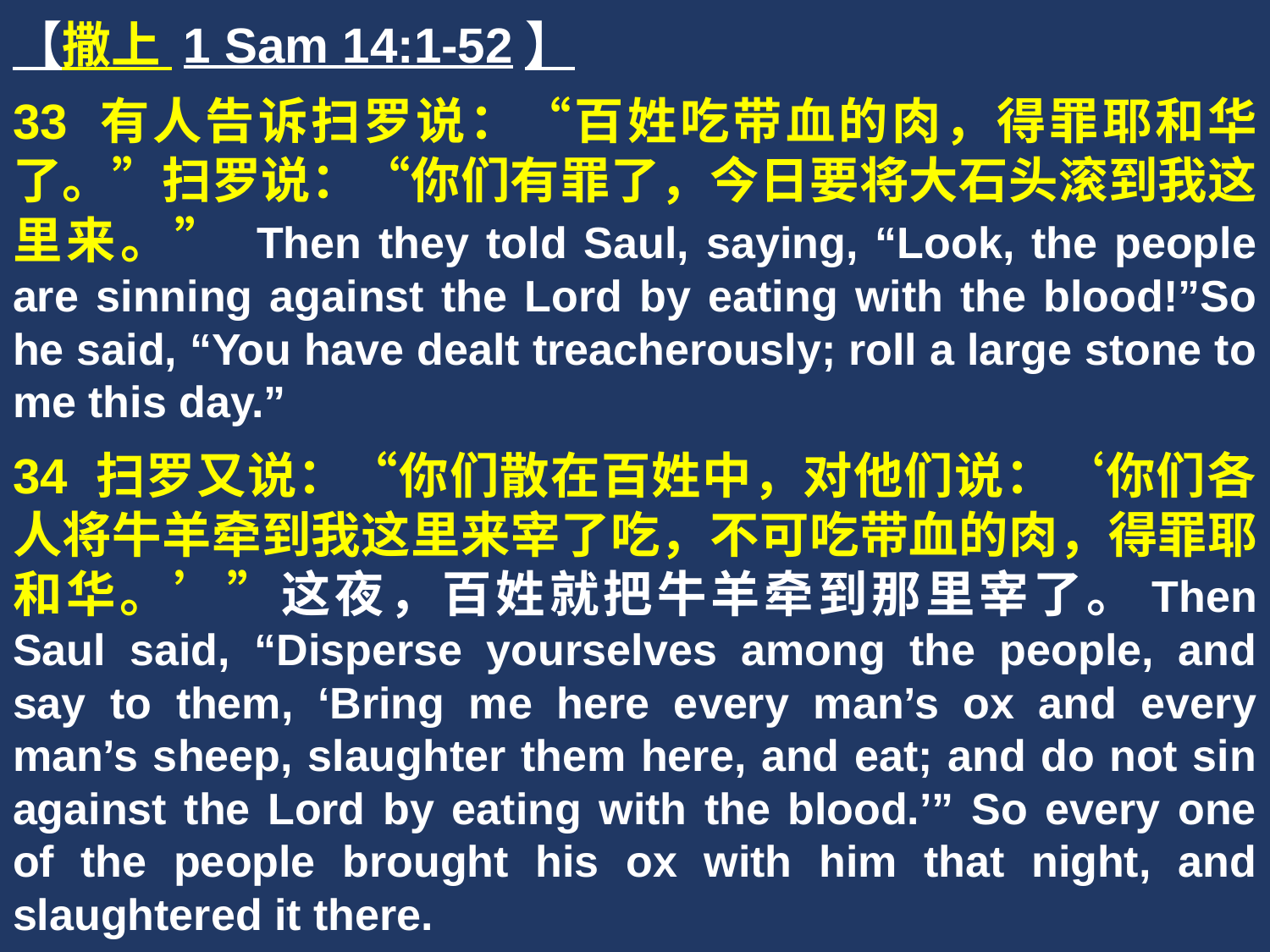

【撒上 1 Sam 14:1-52】
33 有人告诉扫罗说：“百姓吃带血的肉，得罪耶和华了。”扫罗说：“你们有罪了，今日要将大石头滚到我这里来。” Then they told Saul, saying, “Look, the people are sinning against the Lord by eating with the blood!”So he said, “You have dealt treacherously; roll a large stone to me this day.”
34 扫罗又说：“你们散在百姓中，对他们说：‘你们各人将牛羊牵到我这里来宰了吃，不可吃带血的肉，得罪耶和华。’”这夜，百姓就把牛羊牵到那里宰了。Then Saul said, “Disperse yourselves among the people, and say to them, ‘Bring me here every man’s ox and every man’s sheep, slaughter them here, and eat; and do not sin against the Lord by eating with the blood.’” So every one of the people brought his ox with him that night, and slaughtered it there.